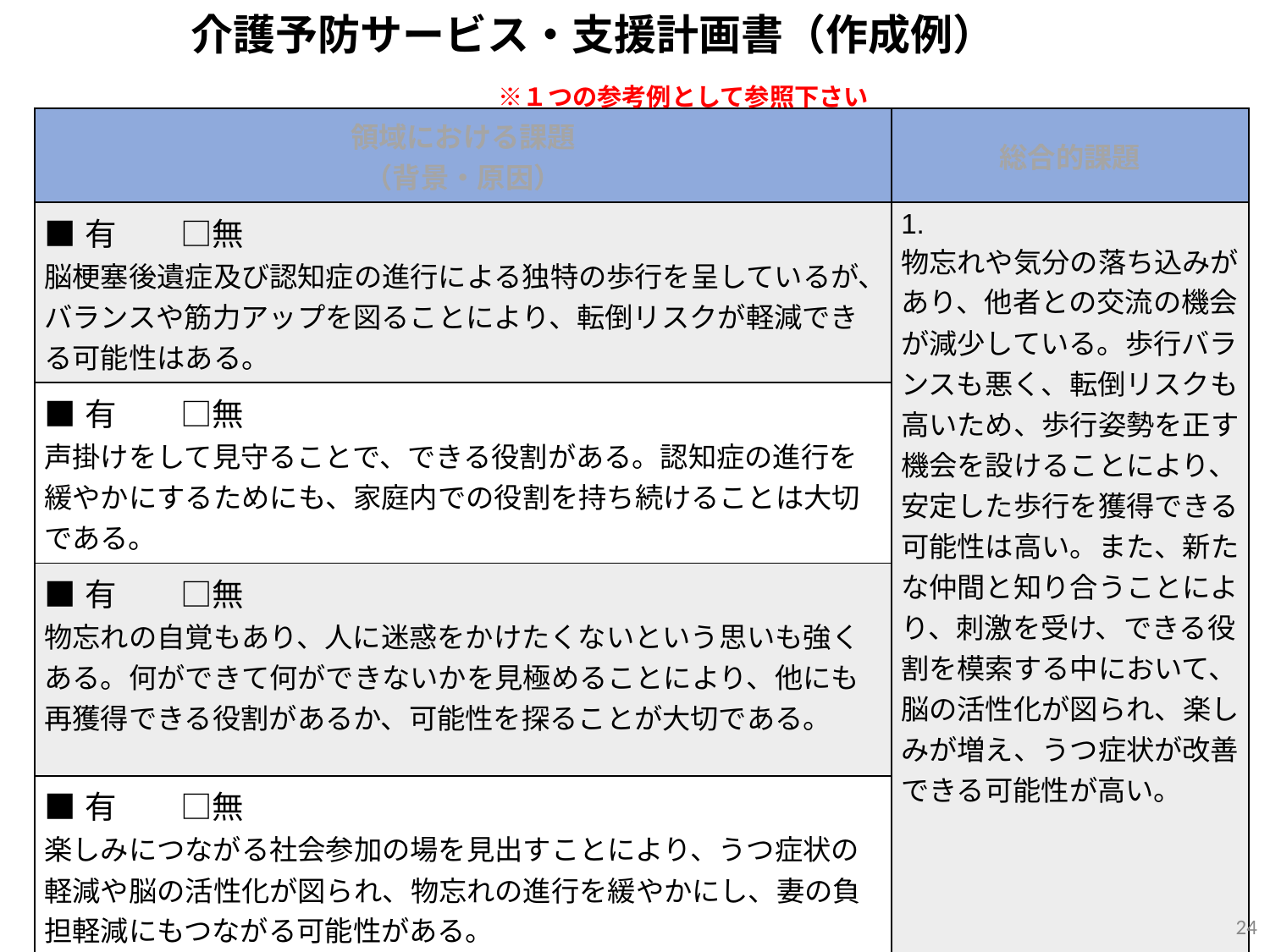

映写のみ
介護予防サービス・支援計画書（作成例）
　　　　　　　　　　　　　　　　　　　　　　　　　　　　　　　　　　　　　　　　　　　　　　　　　　　　　　　　　　　　　　　　　※１つの参考例として参照下さい
| 領域における課題 （背景・原因） | 総合的課題 |
| --- | --- |
| ■有　　□無 脳梗塞後遺症及び認知症の進行による独特の歩行を呈しているが、バランスや筋力アップを図ることにより、転倒リスクが軽減できる可能性はある。 | 1. 物忘れや気分の落ち込みがあり、他者との交流の機会が減少している。歩行バランスも悪く、転倒リスクも高いため、歩行姿勢を正す機会を設けることにより、安定した歩行を獲得できる可能性は高い。また、新たな仲間と知り合うことにより、刺激を受け、できる役割を模索する中において、脳の活性化が図られ、楽しみが増え、うつ症状が改善できる可能性が高い。 |
| ■有　　□無 声掛けをして見守ることで、できる役割がある。認知症の進行を緩やかにするためにも、家庭内での役割を持ち続けることは大切である。 |  |
| ■有　　□無 物忘れの自覚もあり、人に迷惑をかけたくないという思いも強くある。何ができて何ができないかを見極めることにより、他にも再獲得できる役割があるか、可能性を探ることが大切である。 |  |
| ■有　　□無 楽しみにつながる社会参加の場を見出すことにより、うつ症状の軽減や脳の活性化が図られ、物忘れの進行を緩やかにし、妻の負担軽減にもつながる可能性がある。 |  |
24